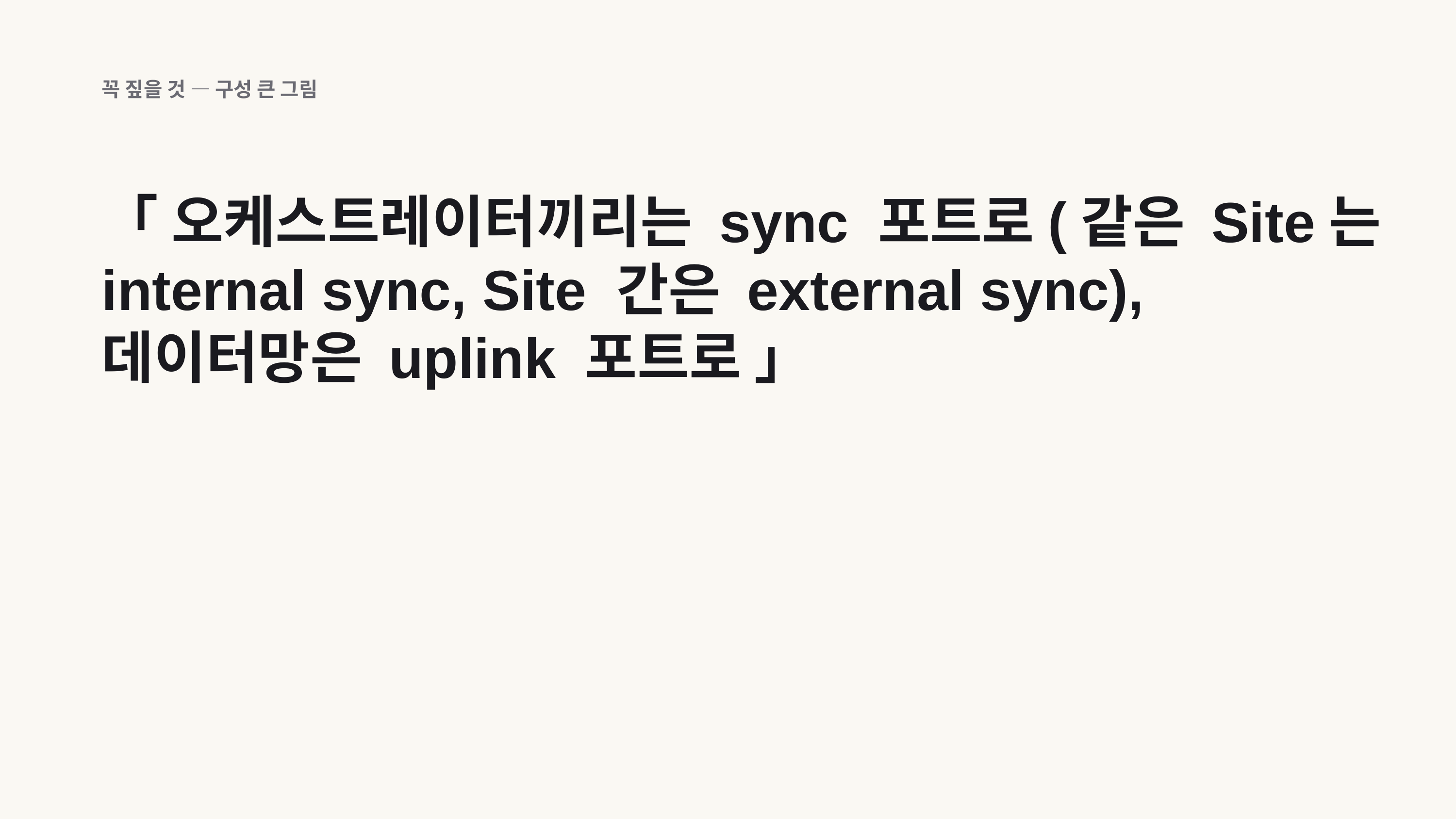

꼭 짚을 것 — 구성 큰 그림
「 오케스트레이터끼리는 sync 포트로(같은 Site는 internal sync, Site 간은 external sync), 데이터망은 uplink 포트로 」